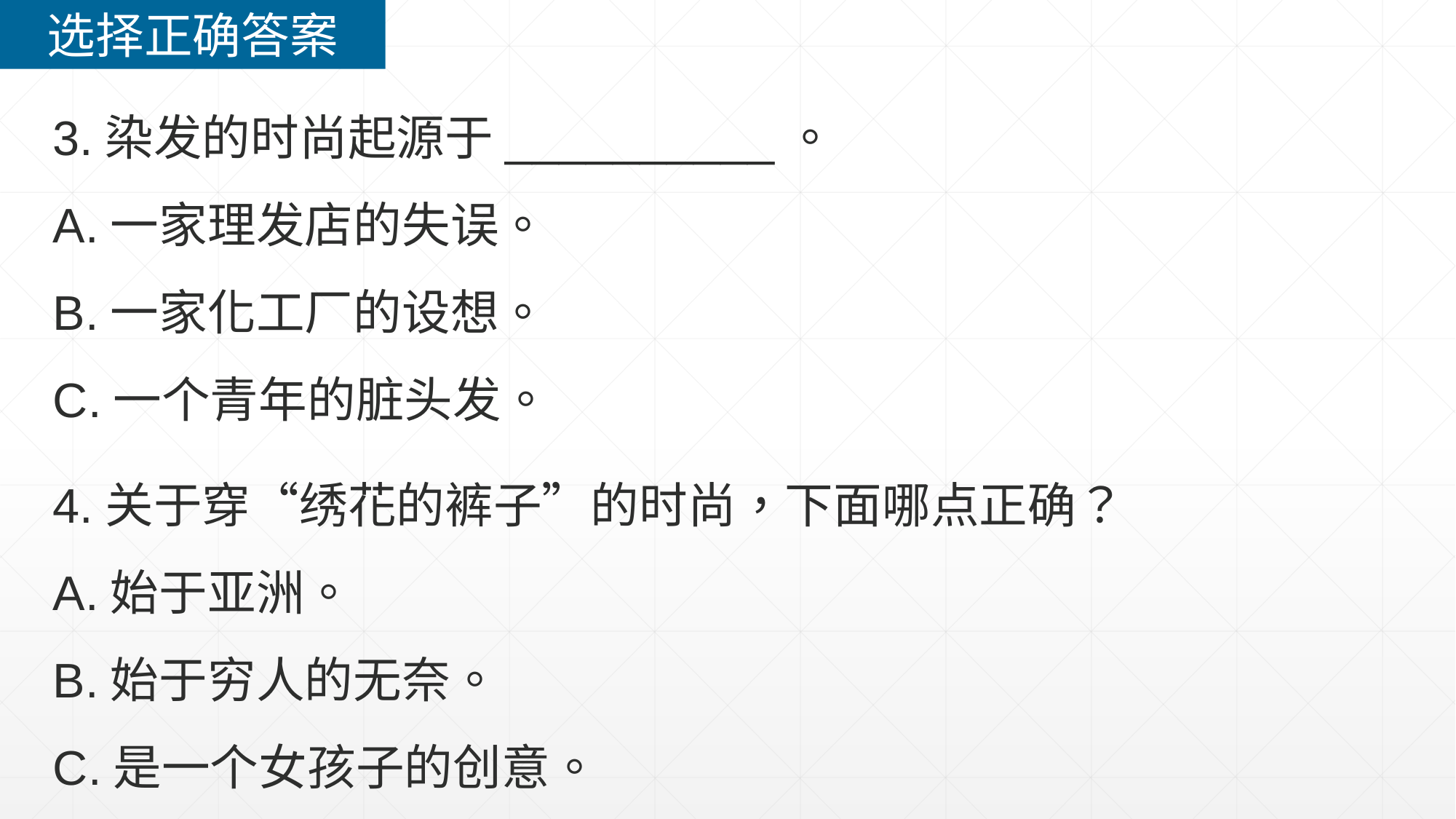

选择正确答案
3.染发的时尚起源于__________。
A.一家理发店的失误。
B.一家化工厂的设想。
C.一个青年的脏头发。
4.关于穿“绣花的裤子”的时尚，下面哪点正确？
A.始于亚洲。
B.始于穷人的无奈。
C.是一个女孩子的创意。